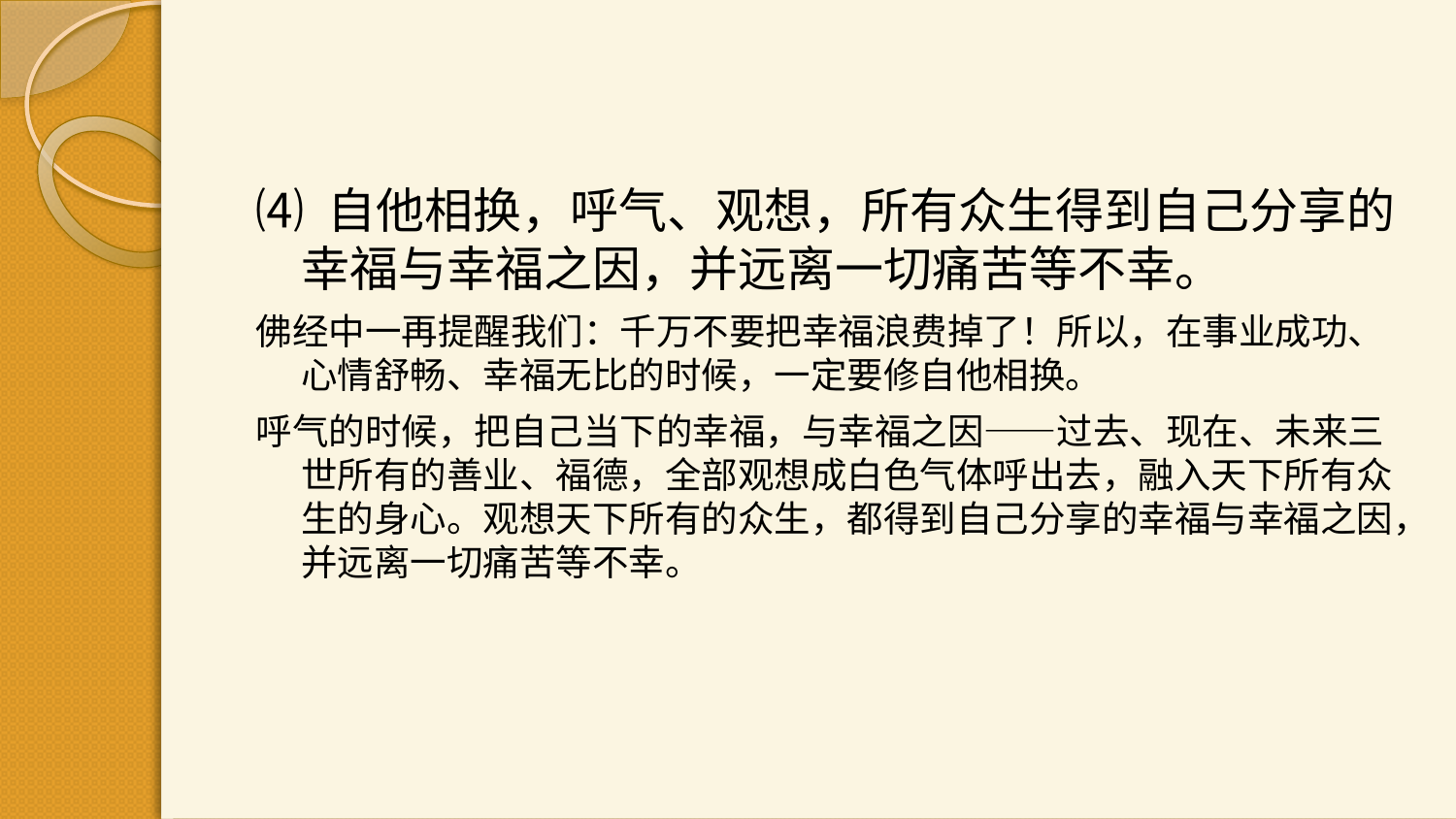

⑷ 自他相换，呼气、观想，所有众生得到自己分享的幸福与幸福之因，并远离一切痛苦等不幸。
佛经中一再提醒我们：千万不要把幸福浪费掉了！所以，在事业成功、心情舒畅、幸福无比的时候，一定要修自他相换。
呼气的时候，把自己当下的幸福，与幸福之因——过去、现在、未来三世所有的善业、福德，全部观想成白色气体呼出去，融入天下所有众生的身心。观想天下所有的众生，都得到自己分享的幸福与幸福之因，并远离一切痛苦等不幸。